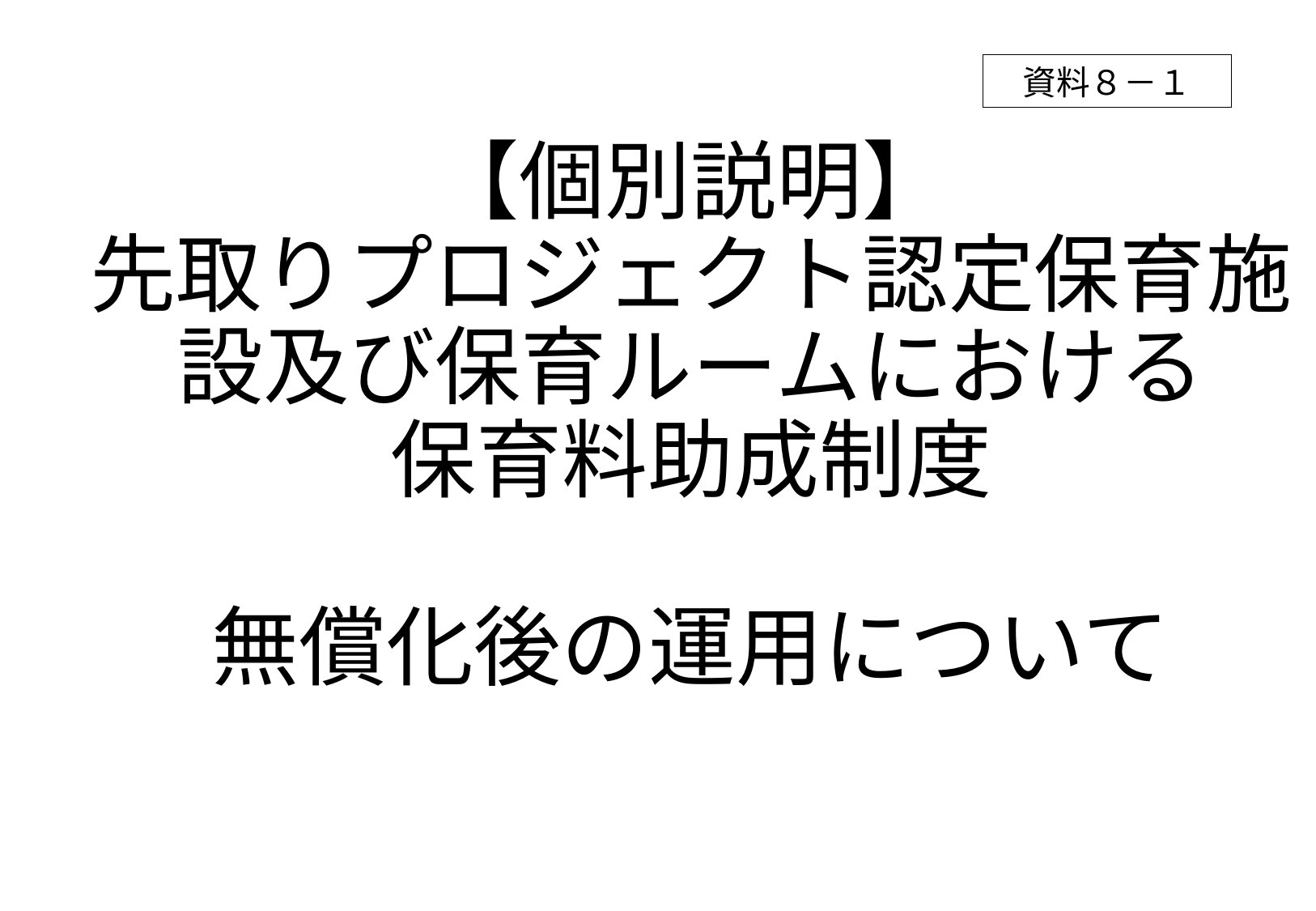

資料８－１
# 【個別説明】 先取りプロジェクト認定保育施設及び保育ルームにおける 保育料助成制度 無償化後の運用について